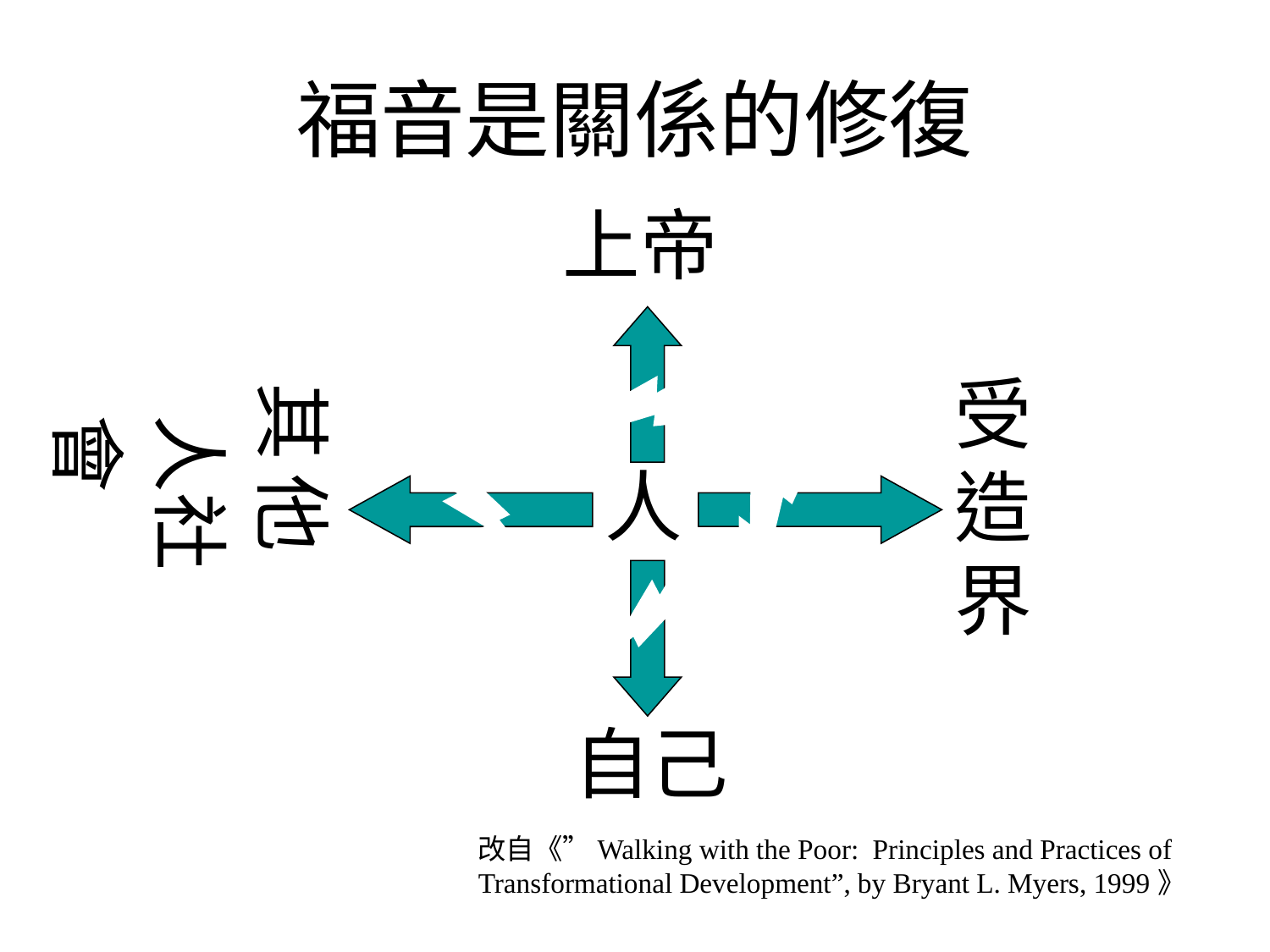

# 福音是關係的修復
上帝

受造界
其　他　人社　會

人

自己
改自《”Walking with the Poor:  Principles and Practices of Transformational Development”, by Bryant L. Myers, 1999》